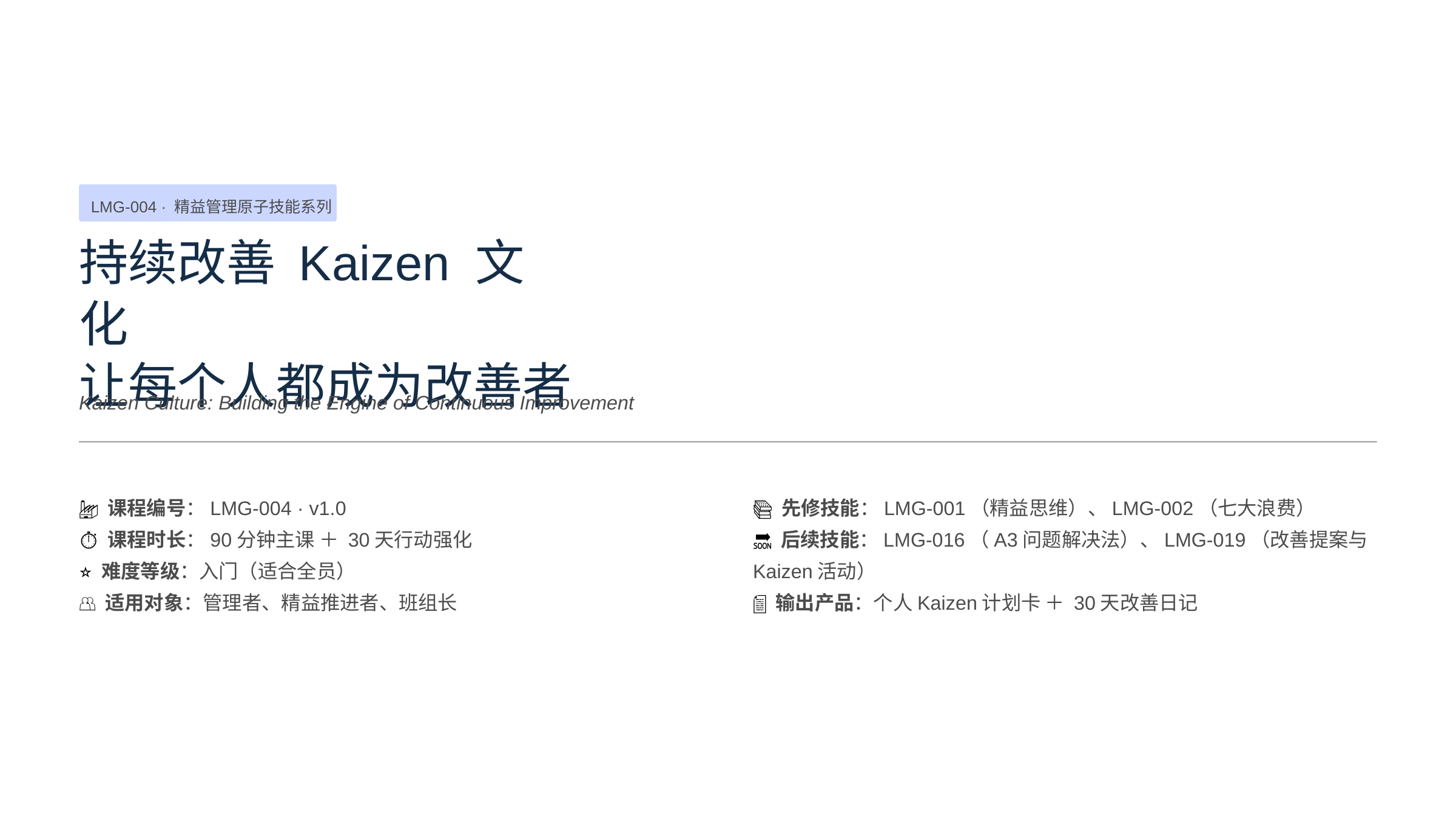

LMG-004 · 精益管理原子技能系列
持续改善 Kaizen 文化
让每个人都成为改善者
Kaizen Culture: Building the Engine of Continuous Improvement

🏭 课程编号：LMG-004 · v1.0
⏱ 课程时长：90分钟主课 ＋ 30天行动强化
⭐ 难度等级：入门（适合全员）
👥 适用对象：管理者、精益推进者、班组长
📚 先修技能：LMG-001（精益思维）、LMG-002（七大浪费）
🔜 后续技能：LMG-016（A3问题解决法）、LMG-019（改善提案与Kaizen活动）
📄 输出产品：个人Kaizen计划卡 ＋ 30天改善日记